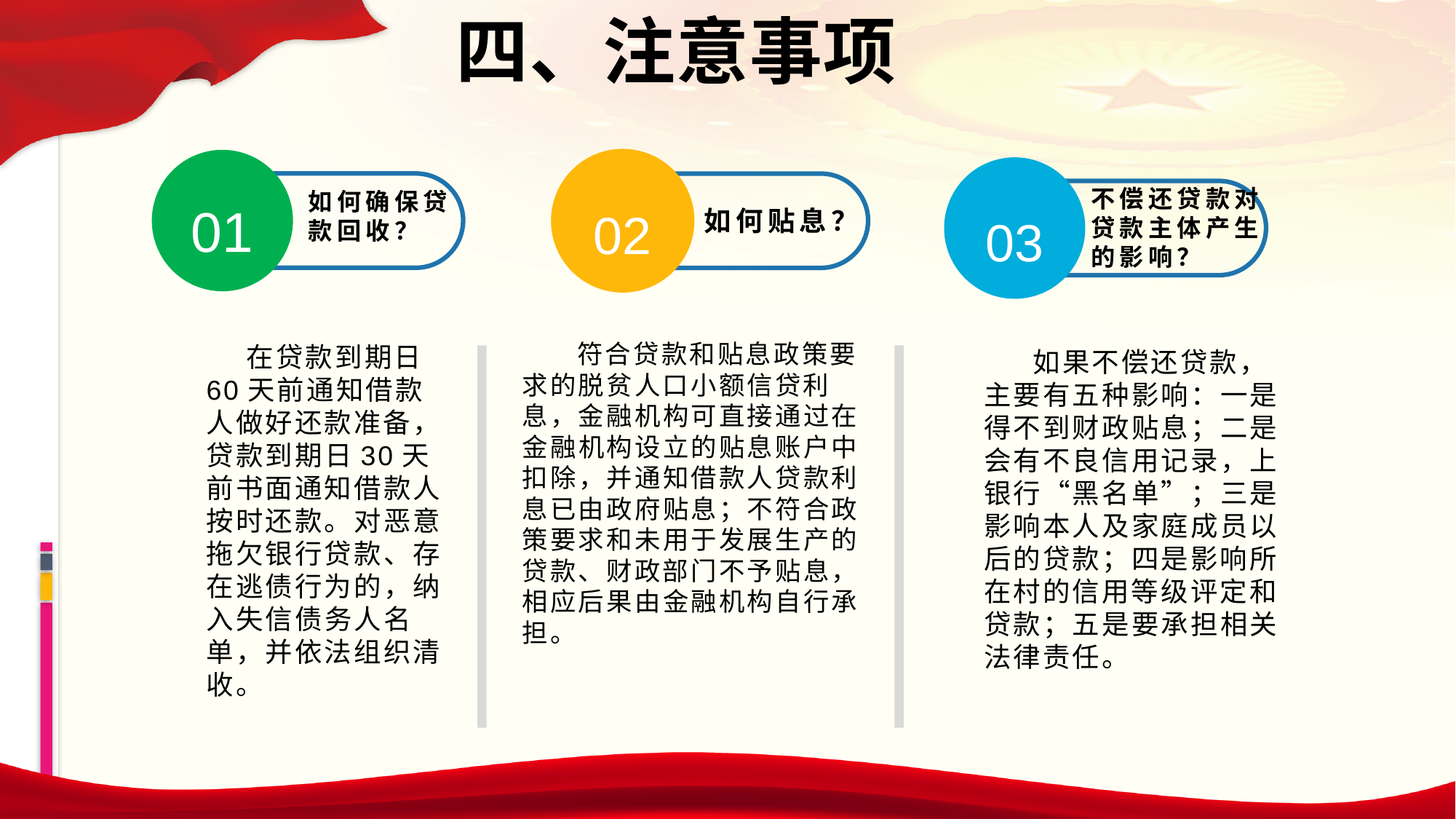

四、注意事项

01
02
03
不偿还贷款对贷款主体产生的影响？
如何确保贷款回收？

如何贴息？
      符合贷款和贴息政策要求的脱贫人口小额信贷利息，金融机构可直接通过在金融机构设立的贴息账户中扣除，并通知借款人贷款利息已由政府贴息；不符合政策要求和未用于发展生产的贷款、财政部门不予贴息，相应后果由金融机构自行承担。

     在贷款到期日60天前通知借款人做好还款准备，贷款到期日30天前书面通知借款人按时还款。对恶意拖欠银行贷款、存在逃债行为的，纳入失信债务人名单，并依法组织清收。

     如果不偿还贷款，主要有五种影响：一是得不到财政贴息；二是会有不良信用记录，上银行“黑名单”；三是影响本人及家庭成员以后的贷款；四是影响所在村的信用等级评定和贷款；五是要承担相关法律责任。

12